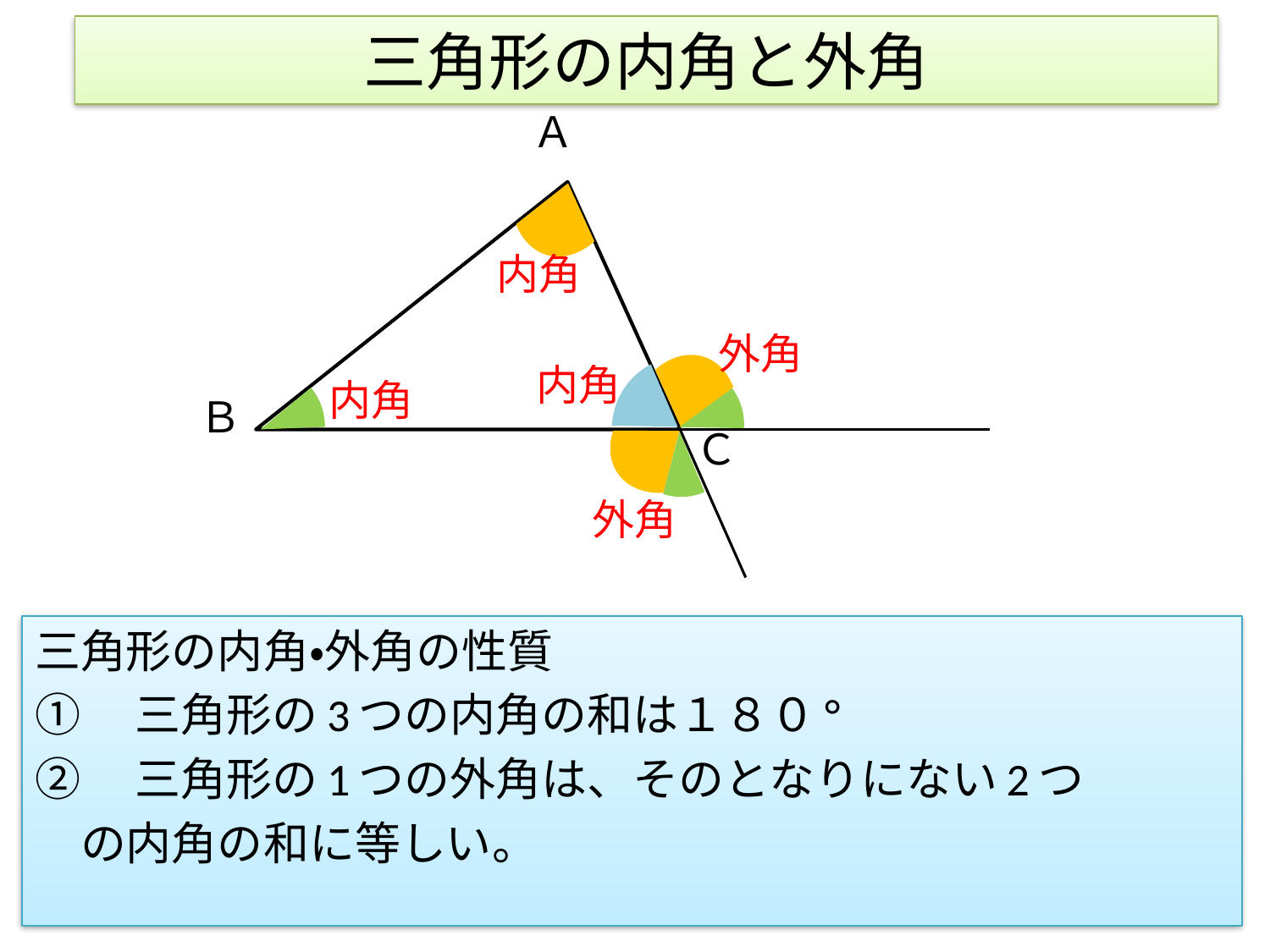

# 三角形の内角と外角
Ａ

Ｂ
Ｃ

内角
外角
内角

内角
外角
三角形の内角・外角の性質
①　三角形の3つの内角の和は１８０°
②　三角形の1つの外角は、そのとなりにない2つ
　の内角の和に等しい。